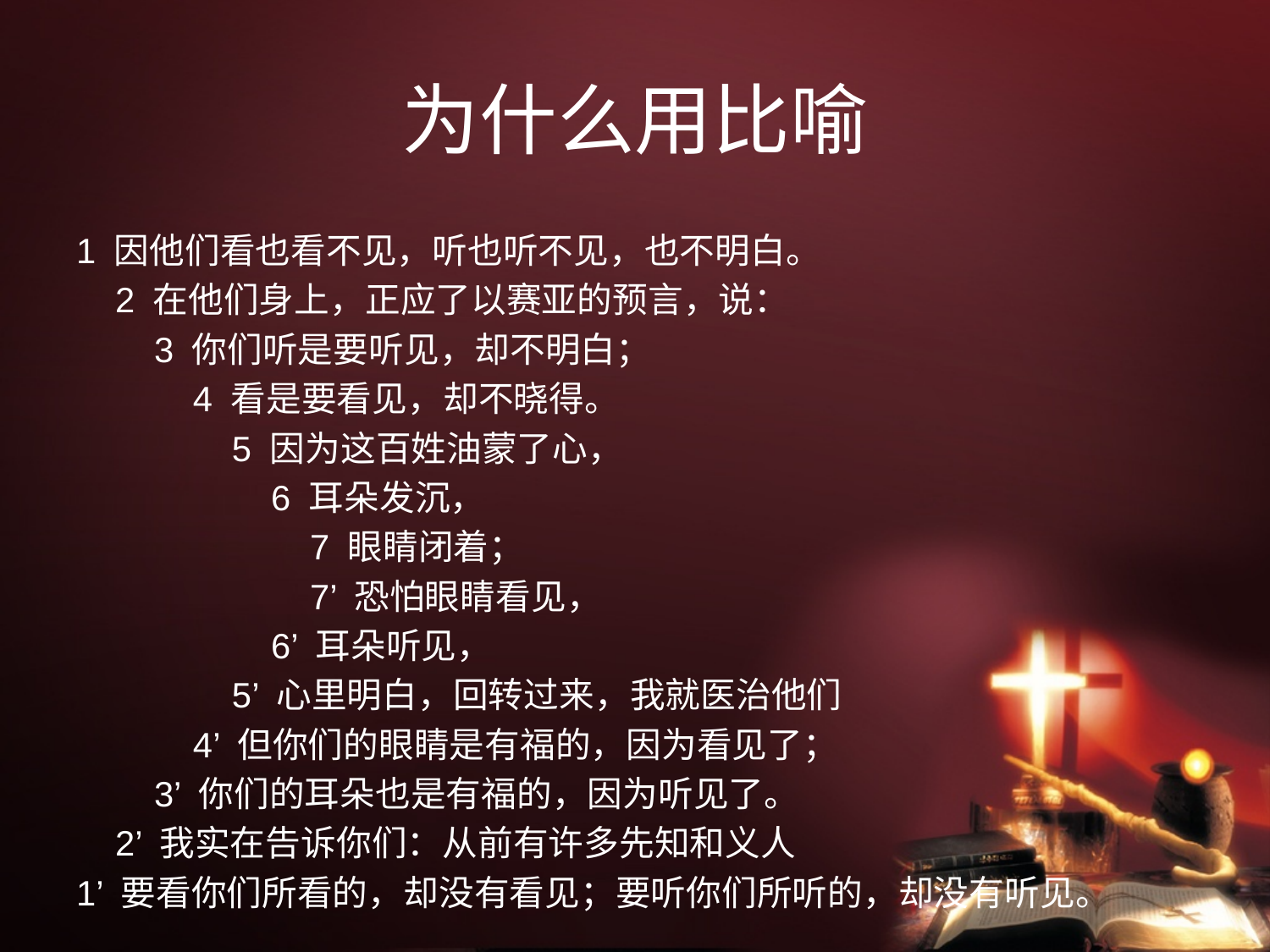

# 为什么用比喻
1 因他们看也看不见，听也听不见，也不明白。
    2 在他们身上，正应了以赛亚的预言，说：
        3 你们听是要听见，却不明白；
            4 看是要看见，却不晓得。
                5 因为这百姓油蒙了心，
                    6 耳朵发沉，
                        7 眼睛闭着；
                        7’ 恐怕眼睛看见，
                    6’ 耳朵听见，
                5’ 心里明白，回转过来，我就医治他们
            4’ 但你们的眼睛是有福的，因为看见了；
        3’ 你们的耳朵也是有福的，因为听见了。
    2’ 我实在告诉你们：从前有许多先知和义人
1’ 要看你们所看的，却没有看见；要听你们所听的，却没有听见。